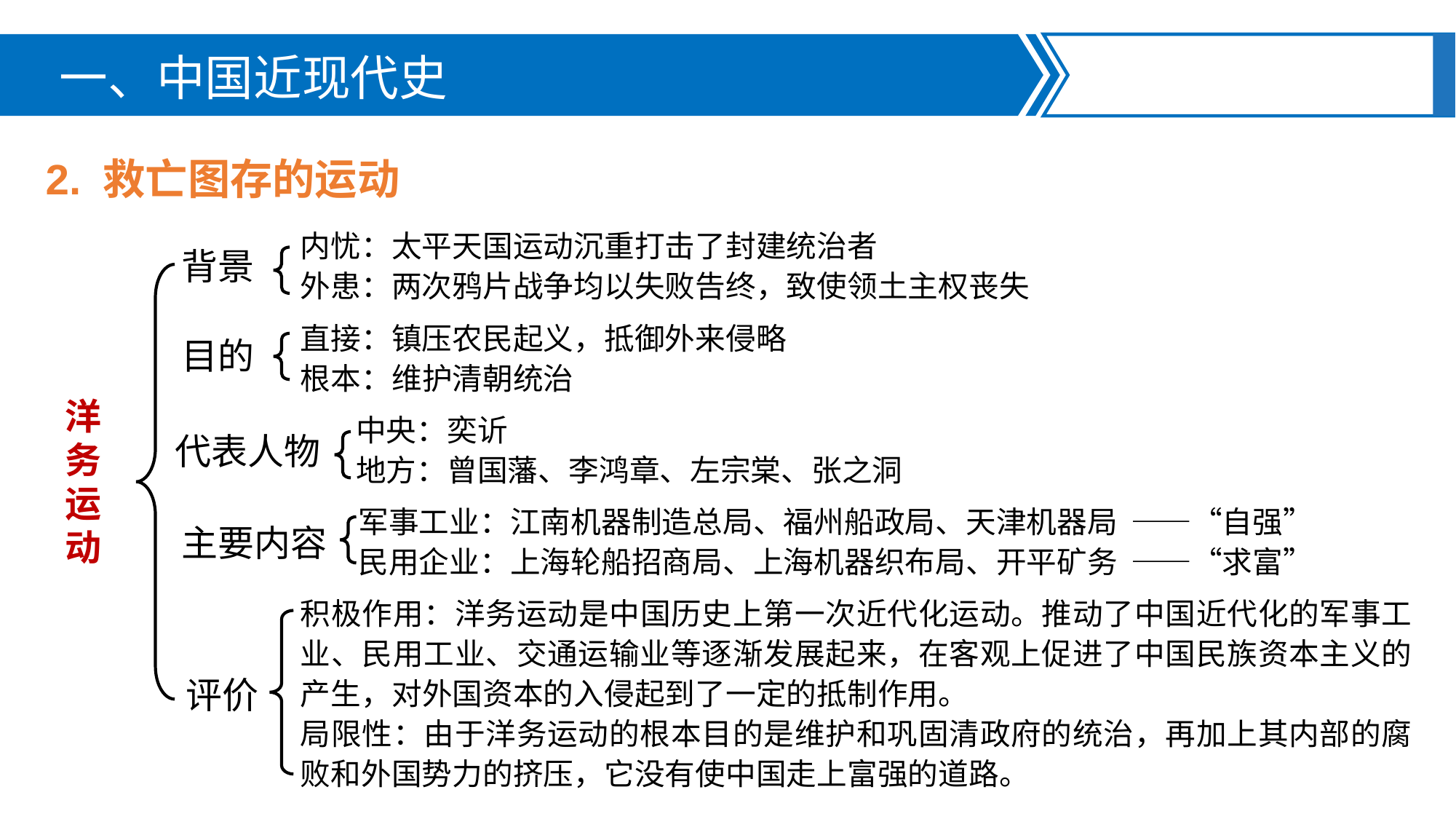

一、中国近现代史
2. 救亡图存的运动
内忧：太平天国运动沉重打击了封建统治者
外患：两次鸦片战争均以失败告终，致使领土主权丧失
背景

直接：镇压农民起义，抵御外来侵略
根本：维护清朝统治
目的

洋务运动
中央：奕䜣
地方：曾国藩、李鸿章、左宗棠、张之洞
代表人物

军事工业：江南机器制造总局、福州船政局、天津机器局  ——“自强”
民用企业：上海轮船招商局、上海机器织布局、开平矿务  ——“求富”
主要内容

积极作用：洋务运动是中国历史上第一次近代化运动。推动了中国近代化的军事工业、民用工业、交通运输业等逐渐发展起来，在客观上促进了中国民族资本主义的产生，对外国资本的入侵起到了一定的抵制作用。
局限性：由于洋务运动的根本目的是维护和巩固清政府的统治，再加上其内部的腐败和外国势力的挤压，它没有使中国走上富强的道路。

评价